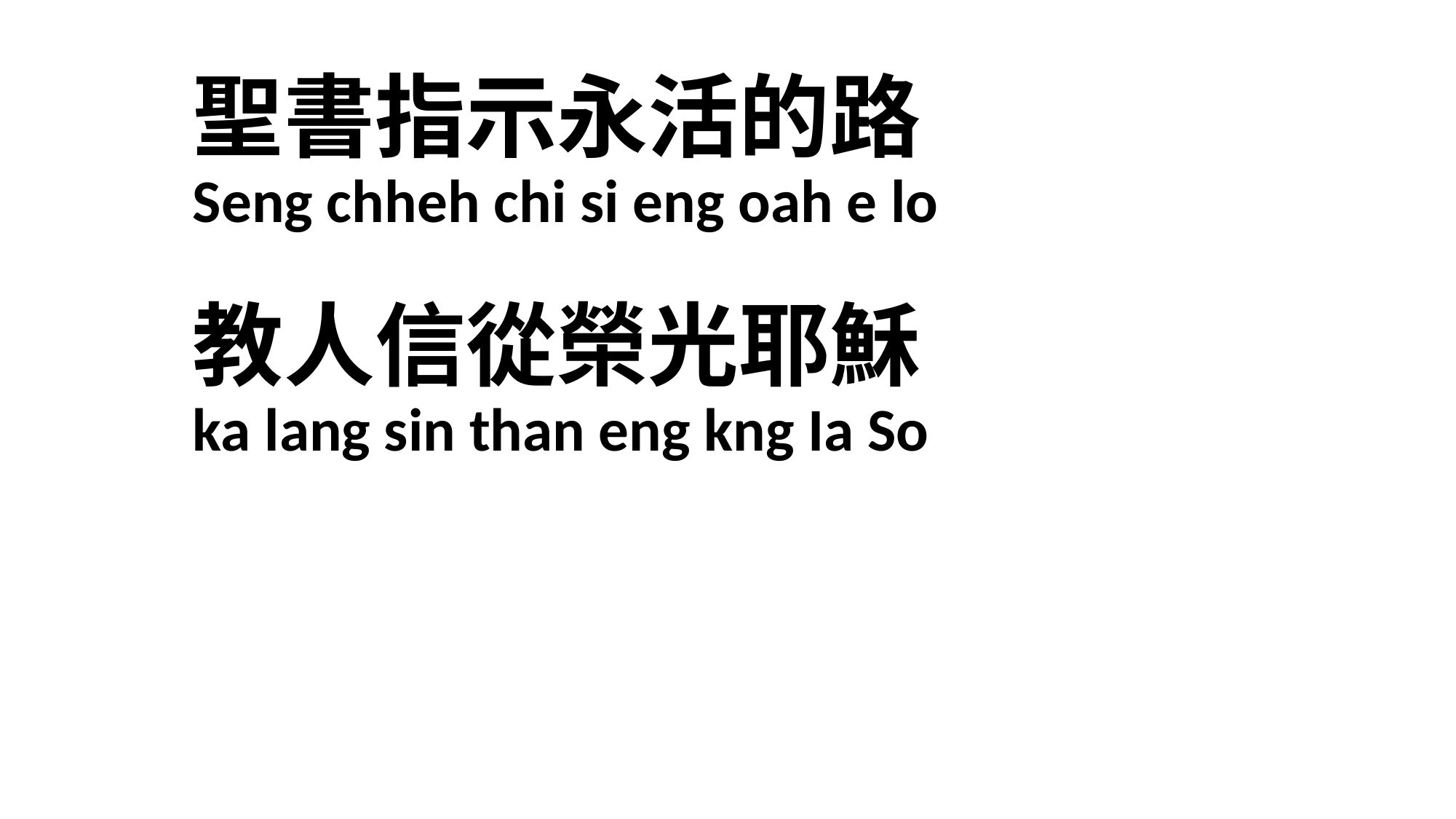

# 聖書指示永活的路 Seng chheh chi si eng oah e lo 教人信從榮光耶穌 ka lang sin than eng kng Ia So